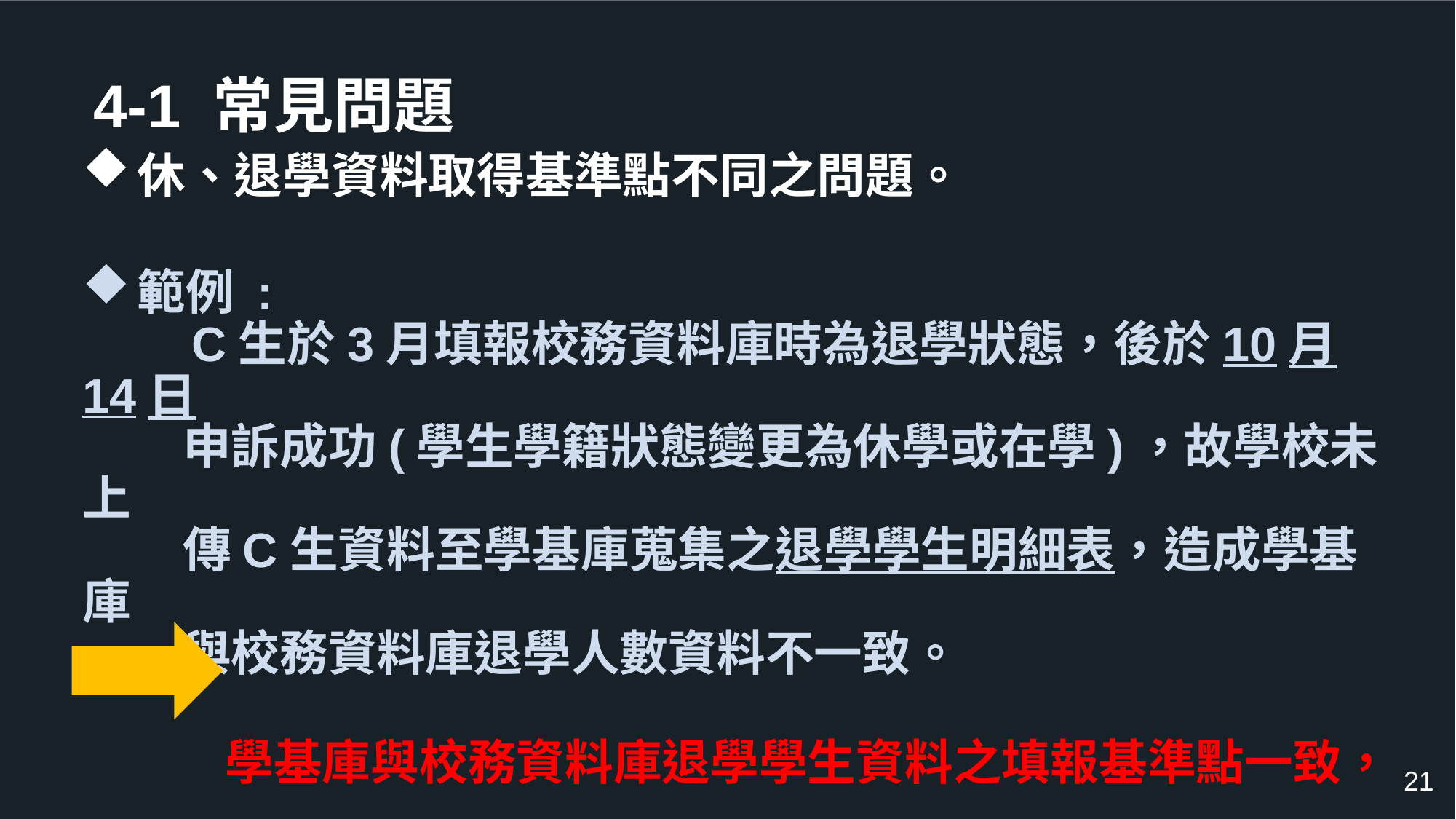

4-1 常見問題
休、退學資料取得基準點不同之問題。

範例 :
	C生於3月填報校務資料庫時為退學狀態，後於10月14日
        申訴成功(學生學籍狀態變更為休學或在學)，故學校未上
        傳C生資料至學基庫蒐集之退學學生明細表，造成學基庫
        與校務資料庫退學人數資料不一致。

            學基庫與校務資料庫退學學生資料之填報基準點一致，
           為避免學校因撈資料時間點不同造成資料不一致之現
           象，建議學校3月填報校務資料庫之休、退學表冊後，
           需留存3月填報之資料。

21